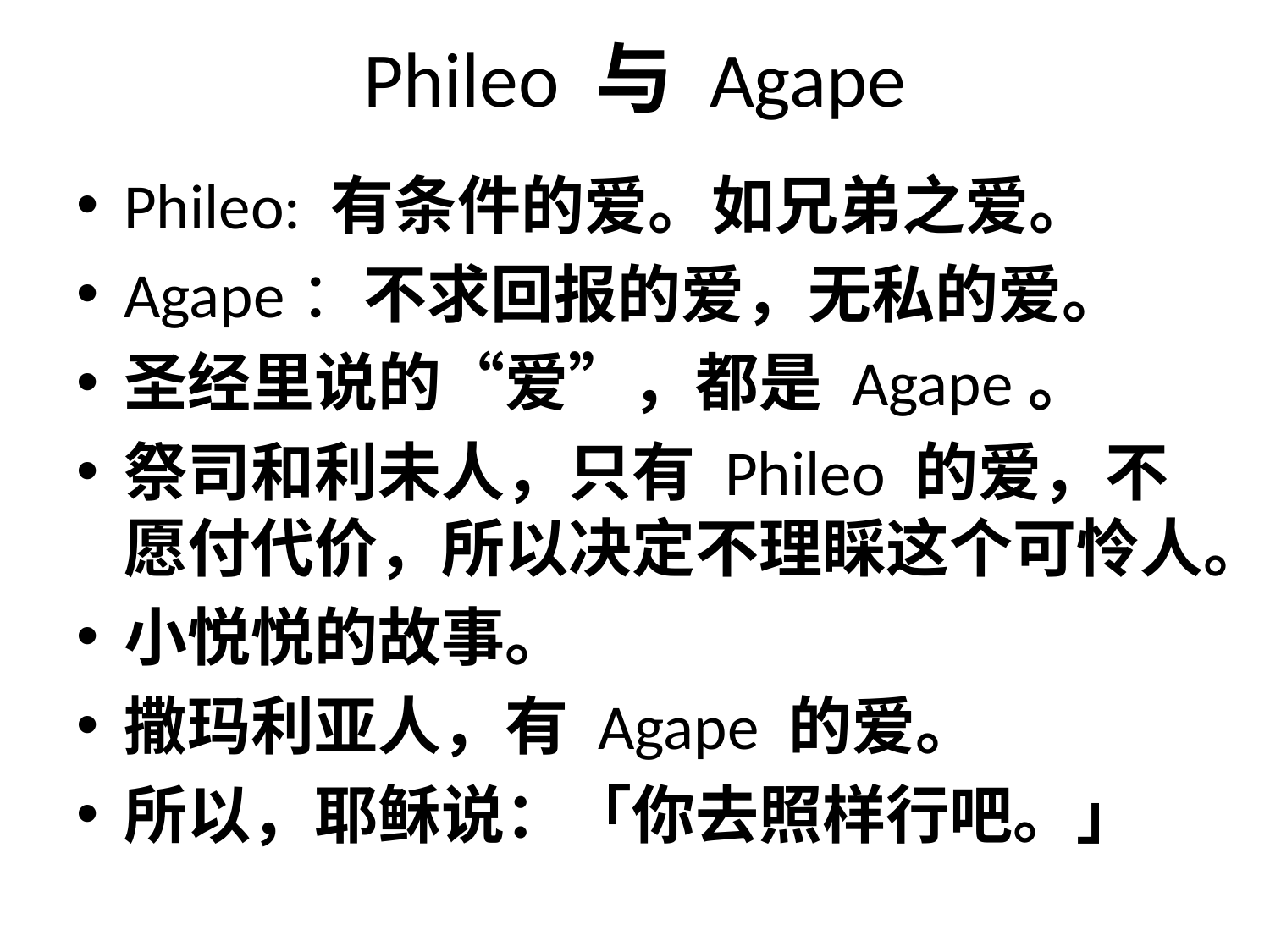

# Phileo 与 Agape
Phileo: 有条件的爱。如兄弟之爱。
Agape：不求回报的爱，无私的爱。
圣经里说的“爱”，都是 Agape。
祭司和利未人，只有 Phileo 的爱，不愿付代价，所以决定不理睬这个可怜人。
小悦悦的故事。
撒玛利亚人，有 Agape 的爱。
所以，耶稣说：「你去照样行吧。」